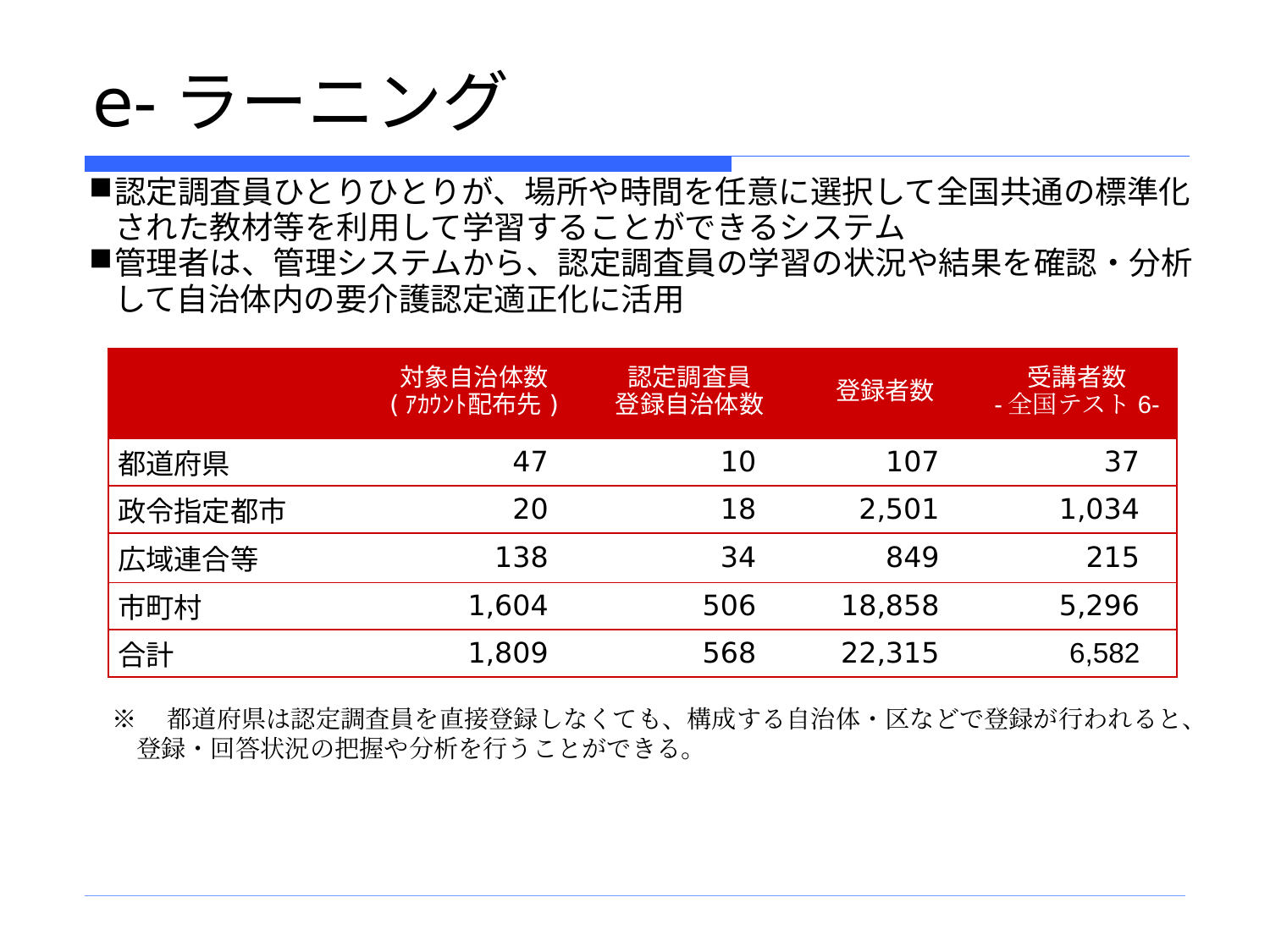

# e-ラーニング
認定調査員ひとりひとりが、場所や時間を任意に選択して全国共通の標準化された教材等を利用して学習することができるシステム
管理者は、管理システムから、認定調査員の学習の状況や結果を確認・分析して自治体内の要介護認定適正化に活用
|  | 対象自治体数 (ｱｶｳﾝﾄ配布先) | 認定調査員 登録自治体数 | 登録者数 | 受講者数 -全国テスト6- |
| --- | --- | --- | --- | --- |
| 都道府県 | 47 | 10 | 107 | 37 |
| 政令指定都市 | 20 | 18 | 2,501 | 1,034 |
| 広域連合等 | 138 | 34 | 849 | 215 |
| 市町村 | 1,604 | 506 | 18,858 | 5,296 |
| 合計 | 1,809 | 568 | 22,315 | 6,582 |
※　都道府県は認定調査員を直接登録しなくても、構成する自治体・区などで登録が行われると、
　登録・回答状況の把握や分析を行うことができる。